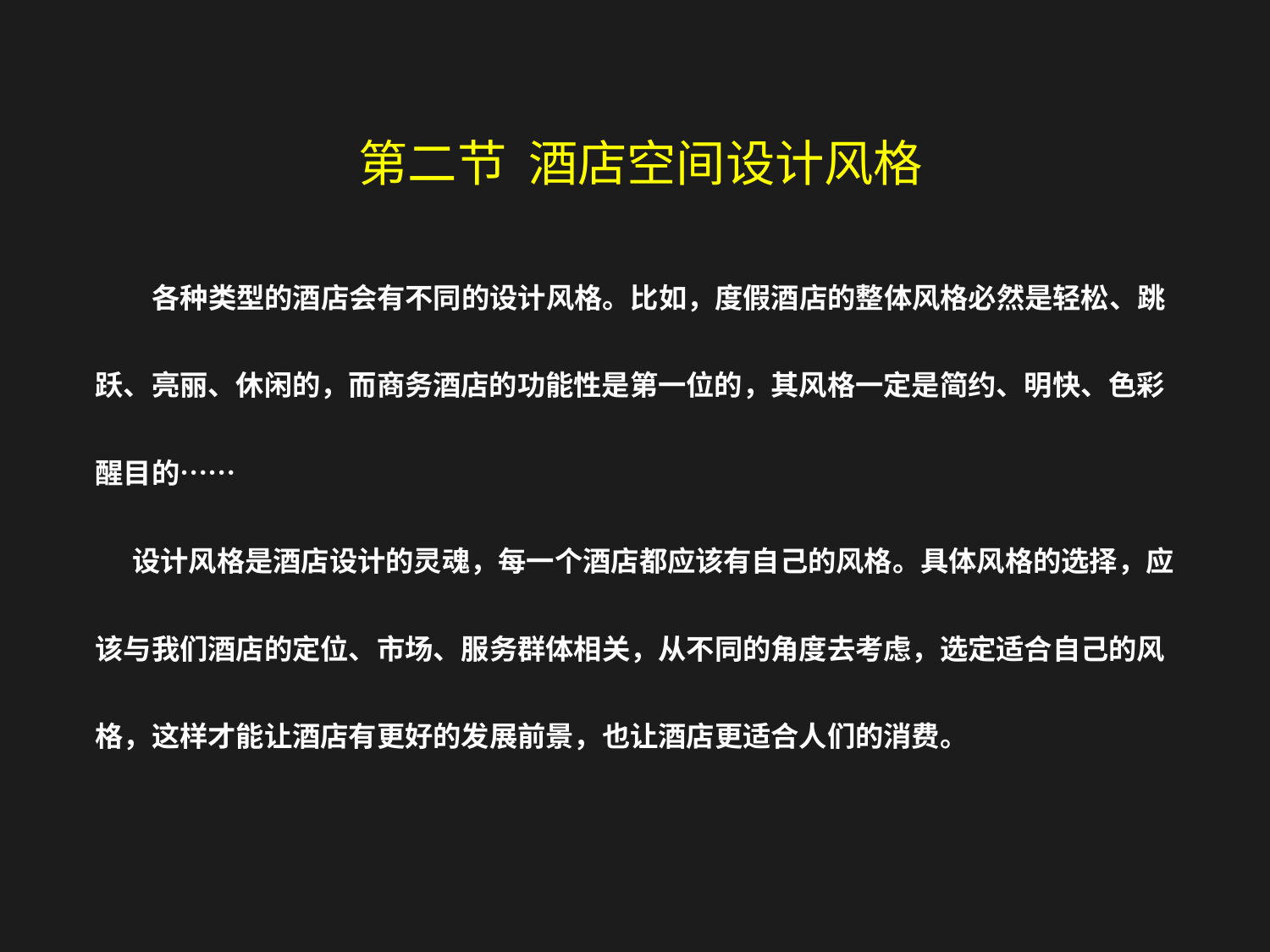

第二节  酒店空间设计风格
  各种类型的酒店会有不同的设计风格。比如，度假酒店的整体风格必然是轻松、跳跃、亮丽、休闲的，而商务酒店的功能性是第一位的，其风格一定是简约、明快、色彩醒目的……
设计风格是酒店设计的灵魂，每一个酒店都应该有自己的风格。具体风格的选择，应该与我们酒店的定位、市场、服务群体相关，从不同的角度去考虑，选定适合自己的风格，这样才能让酒店有更好的发展前景，也让酒店更适合人们的消费。